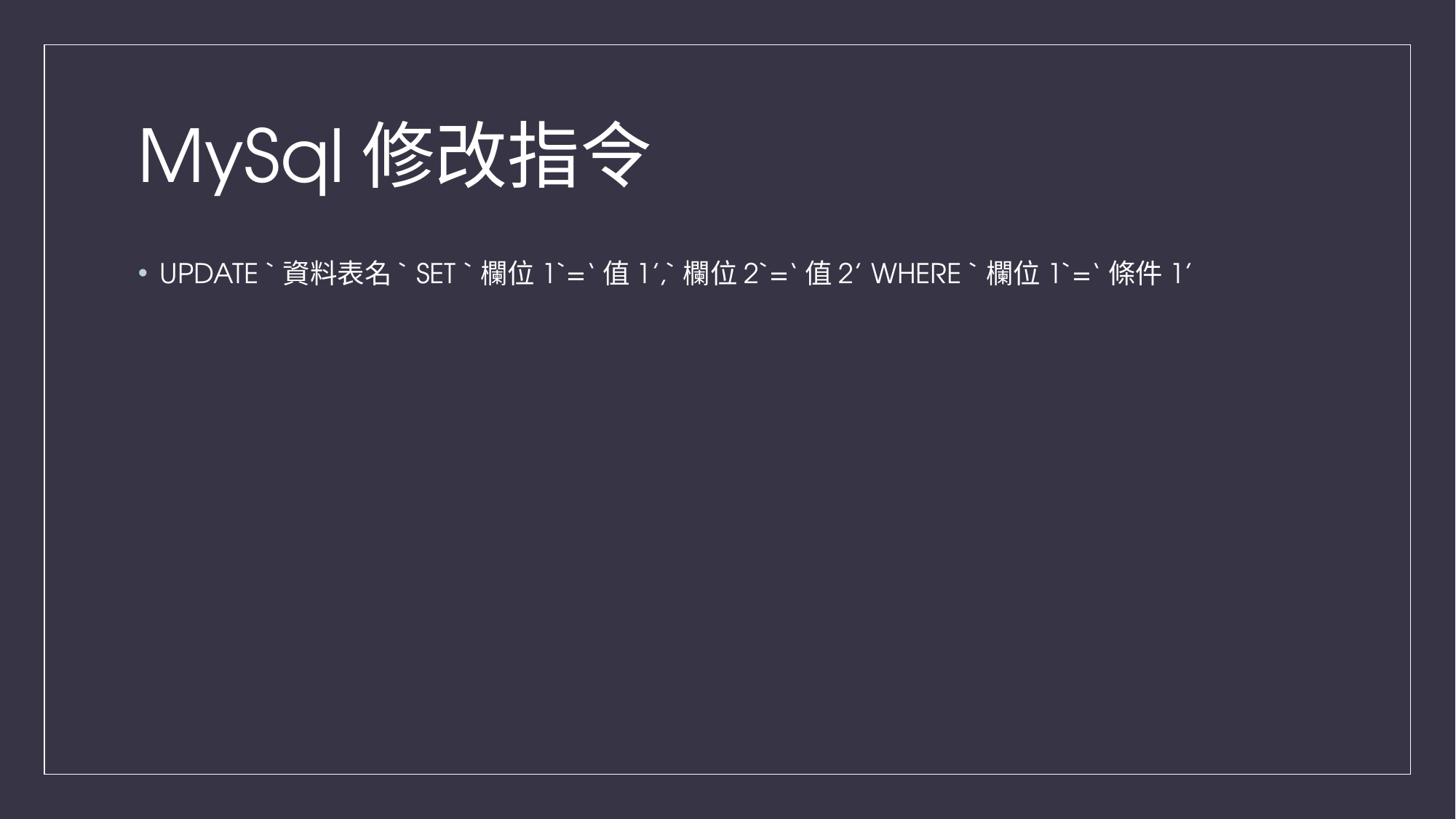

# MySql修改指令
UPDATE `資料表名` SET `欄位1`=‘值1’,`欄位2`=‘值2’ WHERE `欄位1`=‘條件1’